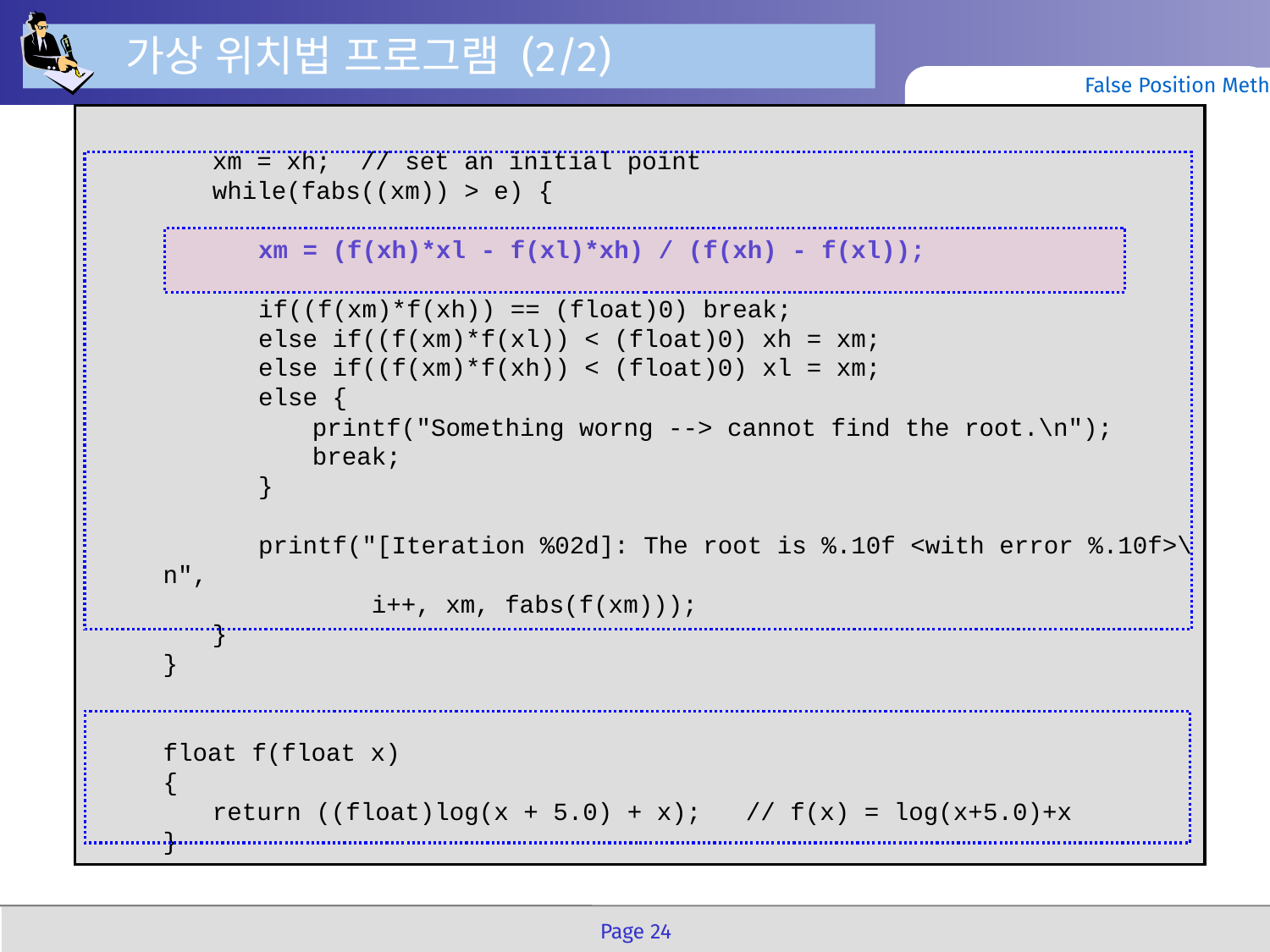

가상 위치법 프로그램 (2/2)
False Position Method

	xm = xh;  // set an initial point
	while(fabs((xm)) > e) {

		xm = (f(xh)*xl - f(xl)*xh) / (f(xh) - f(xl));

		if((f(xm)*f(xh)) == (float)0) break;
		else if((f(xm)*f(xl)) < (float)0) xh = xm;
		else if((f(xm)*f(xh)) < (float)0) xl = xm;
		else {
			printf("Something worng --> cannot find the root.\n");
			break;
		}

		printf("[Iteration %02d]: The root is %.10f <with error %.10f>\n",
			    i++, xm, fabs(f(xm)));
	}
}

float f(float x)
{
	return ((float)log(x + 5.0) + x);   // f(x) = log(x+5.0)+x
}

Page 24